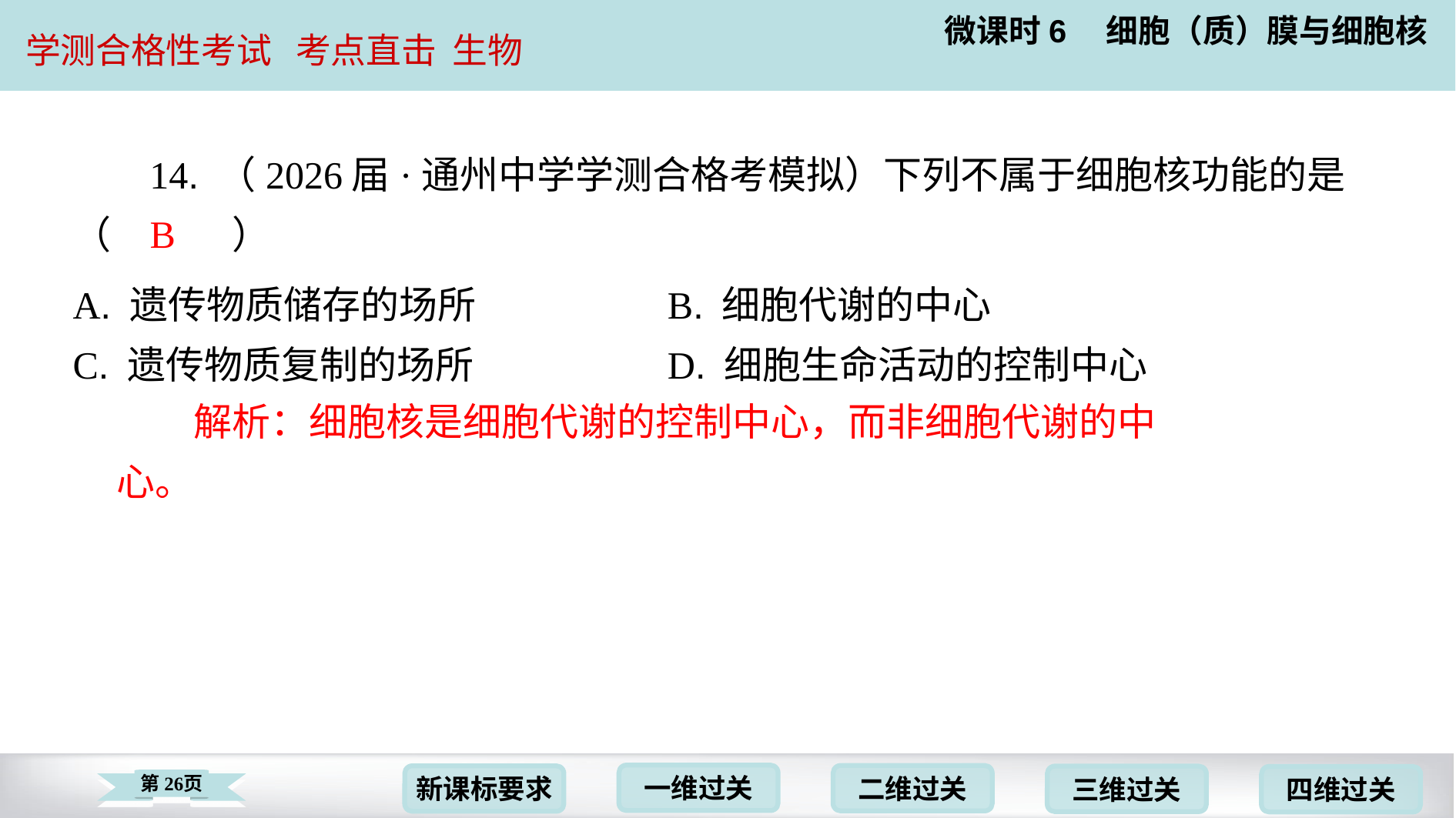

14. （2026届·通州中学学测合格考模拟）下列不属于细胞核功能的是（　B　）
B
| A. 遗传物质储存的场所 | B. 细胞代谢的中心 |
| --- | --- |
| C. 遗传物质复制的场所 | D. 细胞生命活动的控制中心 |
解析：细胞核是细胞代谢的控制中心，而非细胞代谢的中心。